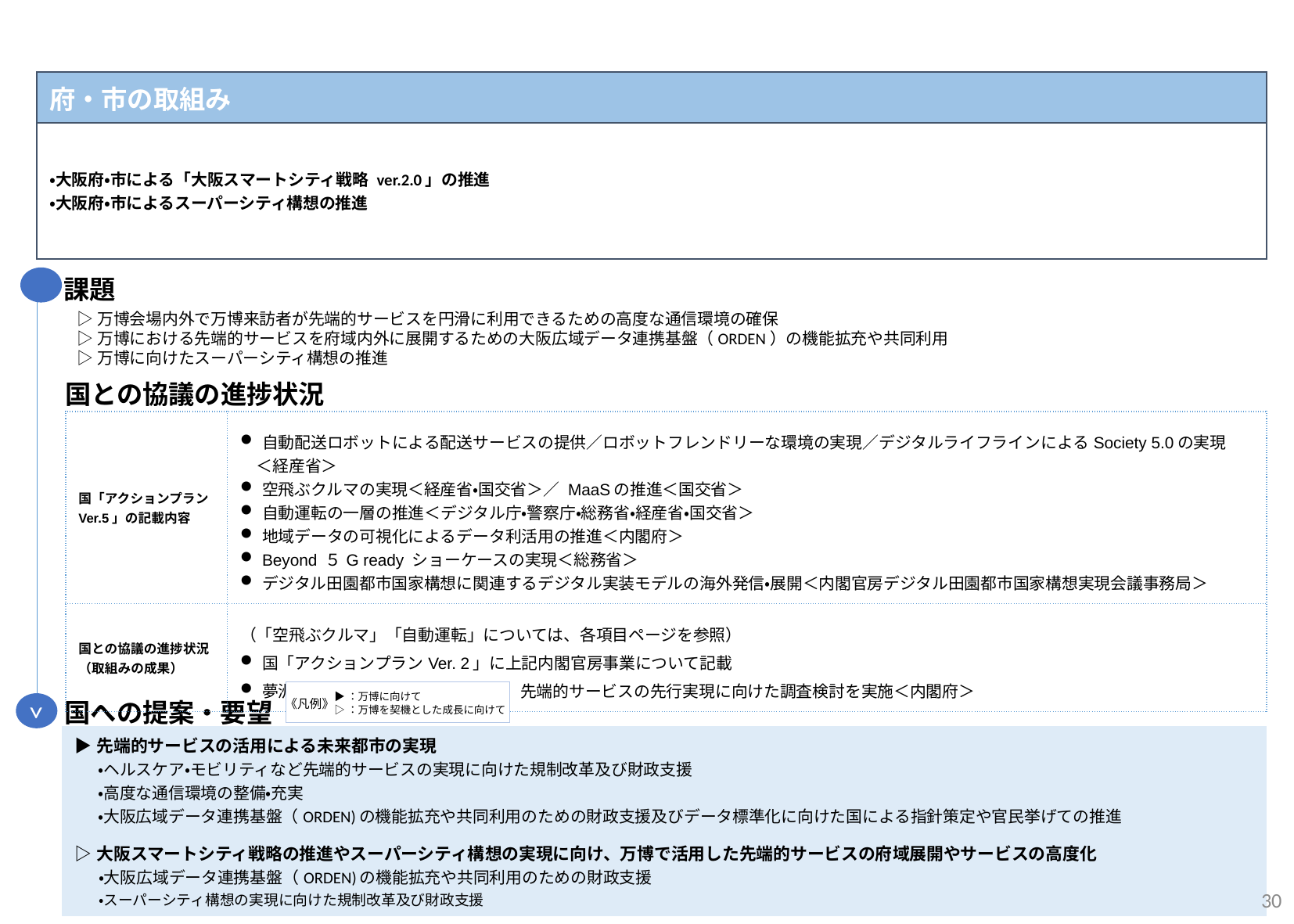

| 府・市の取組み |
| --- |
| ・大阪府・市による「大阪スマートシティ戦略 ver.2.0」の推進 ・大阪府・市によるスーパーシティ構想の推進 |

課題
▷万博会場内外で万博来訪者が先端的サービスを円滑に利用できるための高度な通信環境の確保
▷万博における先端的サービスを府域内外に展開するための大阪広域データ連携基盤（ORDEN）の機能拡充や共同利用
▷万博に向けたスーパーシティ構想の推進
国との協議の進捗状況
| 国「アクションプランVer.5」の記載内容 | 自動配送ロボットによる配送サービスの提供／ロボットフレンドリーな環境の実現／デジタルライフラインによるSociety 5.0の実現 　＜経産省＞ 空飛ぶクルマの実現＜経産省・国交省＞／ MaaSの推進＜国交省＞ 自動運転の一層の推進＜デジタル庁・警察庁・総務省・経産省・国交省＞ 地域データの可視化によるデータ利活用の推進＜内閣府＞ Beyond ５G ready ショーケースの実現＜総務省＞ デジタル田園都市国家構想に関連するデジタル実装モデルの海外発信・展開＜内閣官房デジタル田園都市国家構想実現会議事務局＞ |
| --- | --- |
| 国との協議の進捗状況 （取組みの成果） | （「空飛ぶクルマ」「自動運転」については、各項目ページを参照） 国「アクションプランVer. 2」に上記内閣官房事業について記載 夢洲コンストラクションについて、先端的サービスの先行実現に向けた調査検討を実施＜内閣府＞ |
▶：万博に向けて
▷：万博を契機とした成長に向けて

《凡例》
国への提案・要望
>

| ▶先端的サービスの活用による未来都市の実現 ・ヘルスケア・モビリティなど先端的サービスの実現に向けた規制改革及び財政支援 ・高度な通信環境の整備・充実 ・大阪広域データ連携基盤（ORDEN)の機能拡充や共同利用のための財政支援及びデータ標準化に向けた国による指針策定や官民挙げての推進 |
| --- |
| ▷大阪スマートシティ戦略の推進やスーパーシティ構想の実現に向け、万博で活用した先端的サービスの府域展開やサービスの高度化 ・大阪広域データ連携基盤（ORDEN)の機能拡充や共同利用のための財政支援 ・スーパーシティ構想の実現に向けた規制改革及び財政支援 |
30